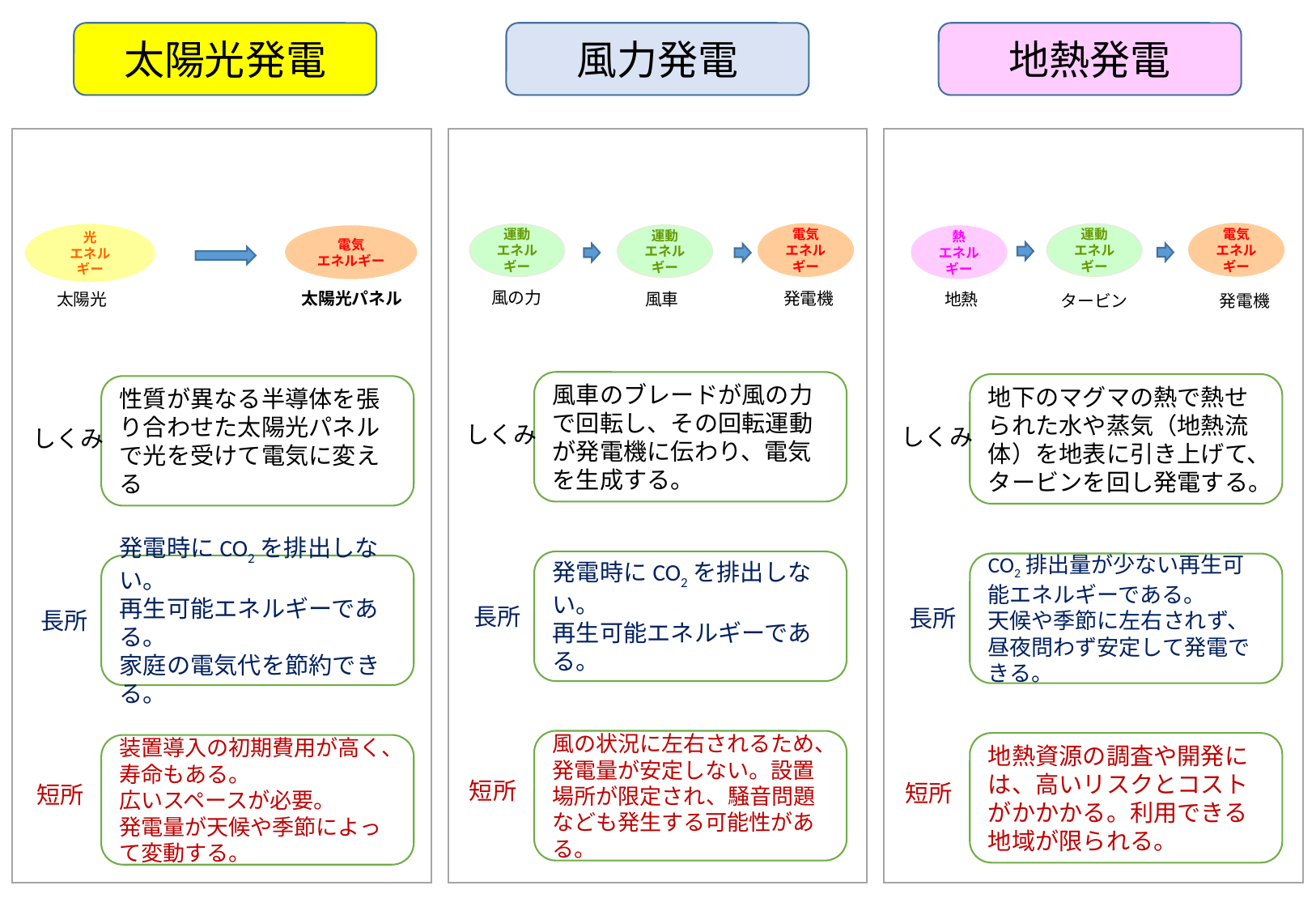

太陽光発電
風力発電
地熱発電

電気
エネルギー
電気
エネルギー
運動
エネルギー
運動
エネルギー
光
エネルギー
運動
エネルギー
熱
エネルギー
電気
エネルギー

風の力
太陽光パネル
発電機
地熱
風車
太陽光
タービン
発電機
風車のブレードが風の力で回転し、その回転運動が発電機に伝わり、電気を生成する。
地下のマグマの熱で熱せられた水や蒸気（地熱流体）を地表に引き上げて、タービンを回し発電する。
性質が異なる半導体を張り合わせた太陽光パネルで光を受けて電気に変える
しくみ
しくみ
しくみ
発電時にCO2を排出しない。
再生可能エネルギーである。
CO2排出量が少ない再生可能エネルギーである。
天候や季節に左右されず、昼夜問わず安定して発電できる。
発電時にCO2を排出しない。
再生可能エネルギーである。
家庭の電気代を節約できる。
長所
長所
長所
風の状況に左右されるため、発電量が安定しない。設置場所が限定され、騒音問題なども発生する可能性がある。
地熱資源の調査や開発には、高いリスクとコストがかかかる。利用できる地域が限られる。
装置導入の初期費用が高く、寿命もある。
広いスペースが必要。
発電量が天候や季節によって変動する。
短所
短所
短所